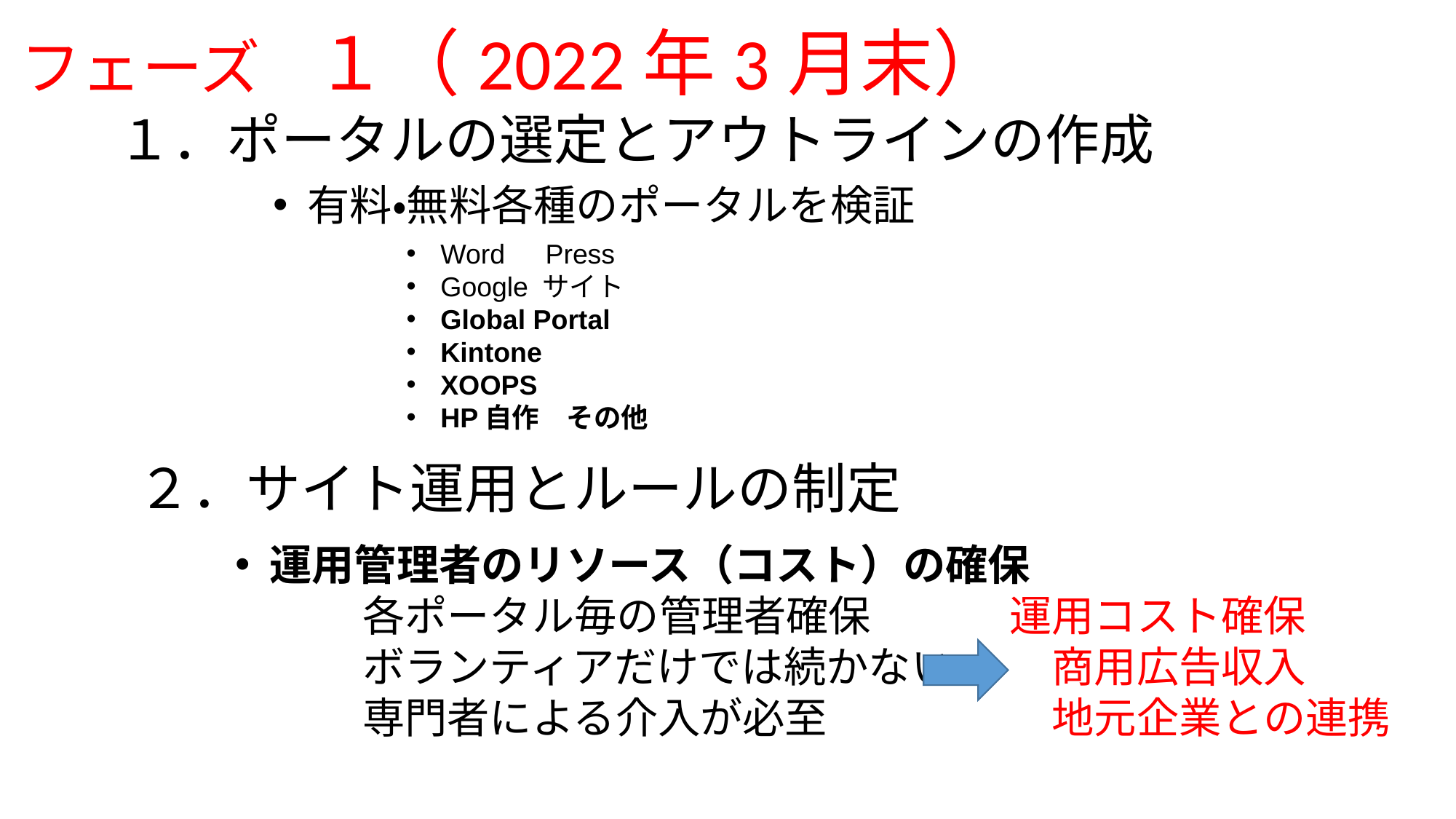

フェーズ　１（2022年3月末）
１．ポータルの選定とアウトラインの作成

有料・無料各種のポータルを検証

Word　Press
Google サイト
Global Portal
Kintone
XOOPS
HP自作　その他

２．サイト運用とルールの制定
運用管理者のリソース（コスト）の確保
　　　各ポータル毎の管理者確保
　　　ボランティアだけでは続かない
　　　専門者による介入が必至

運用コスト確保
　商用広告収入
　地元企業との連携